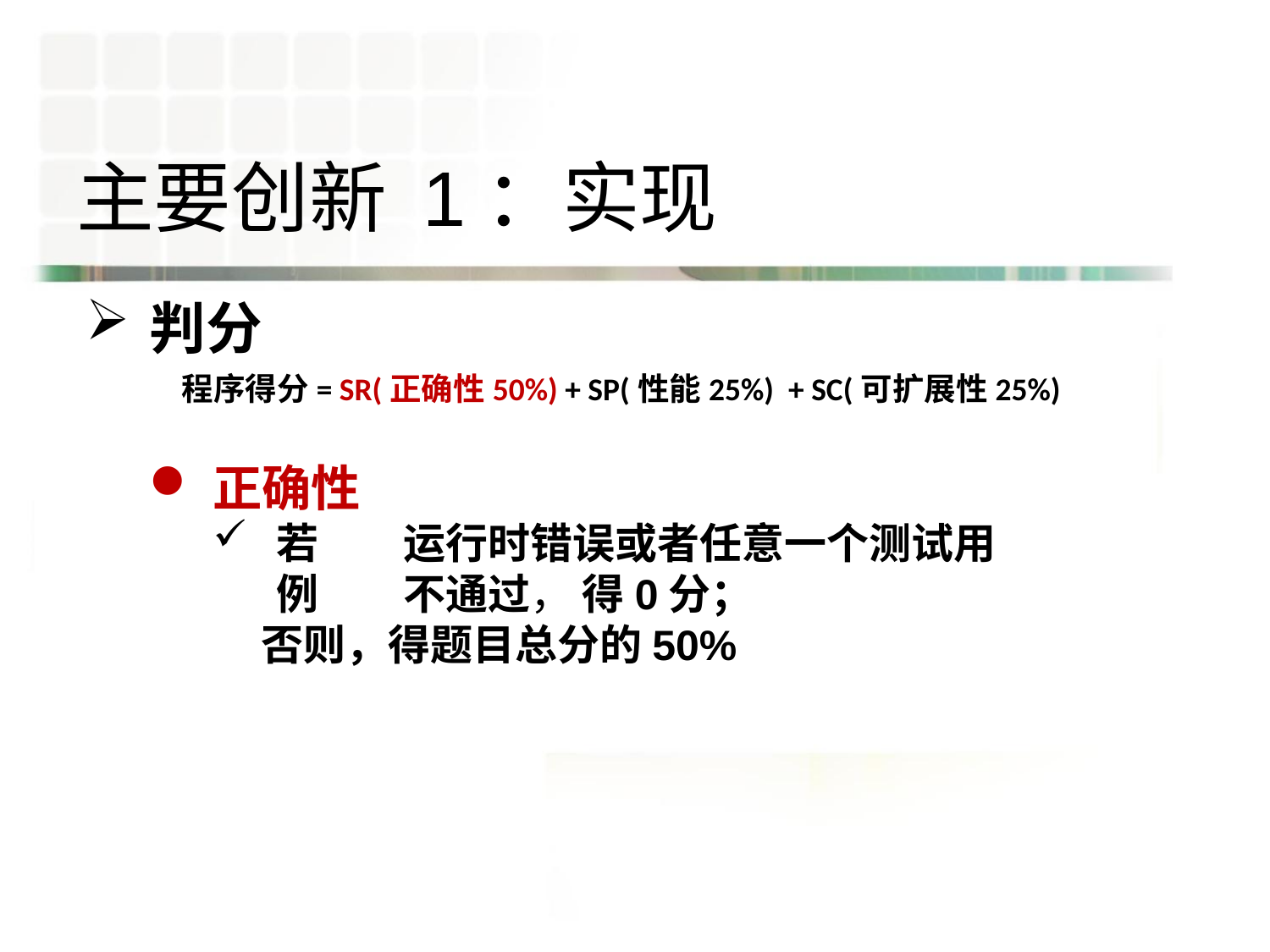

# 主要创新 1：实现
判分
程序得分= SR(正确性50%) + SP(性能25%)  + SC(可扩展性25%)
正确性
若	运行时错误或者任意一个测试用例	不通过， 得0分；
    否则，得题目总分的50%